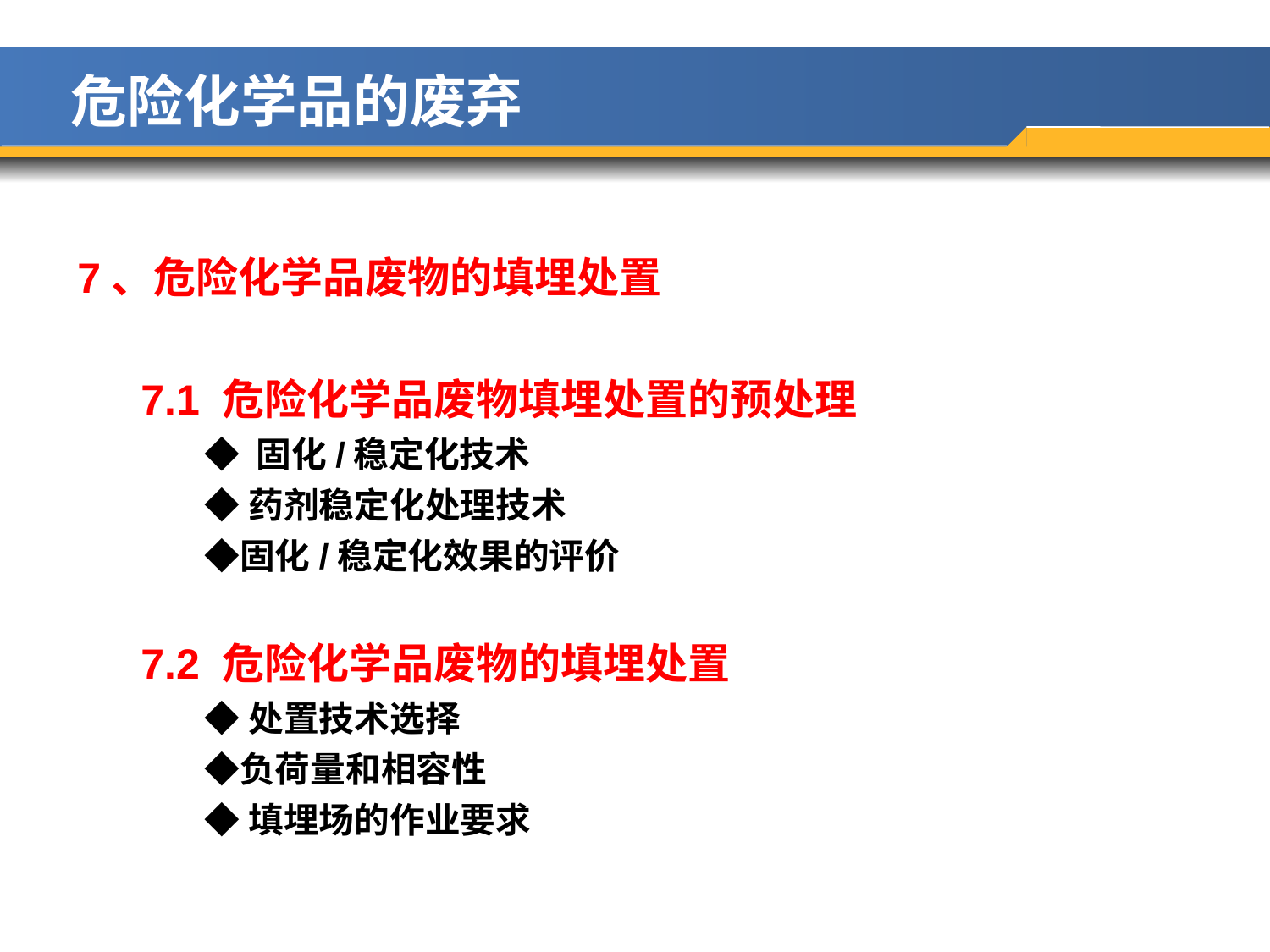

危险化学品的废弃

7、危险化学品废物的填埋处置
7.1 危险化学品废物填埋处置的预处理
◆ 固化/稳定化技术
◆药剂稳定化处理技术
◆固化/稳定化效果的评价

7.2 危险化学品废物的填埋处置
◆处置技术选择
◆负荷量和相容性
◆填埋场的作业要求